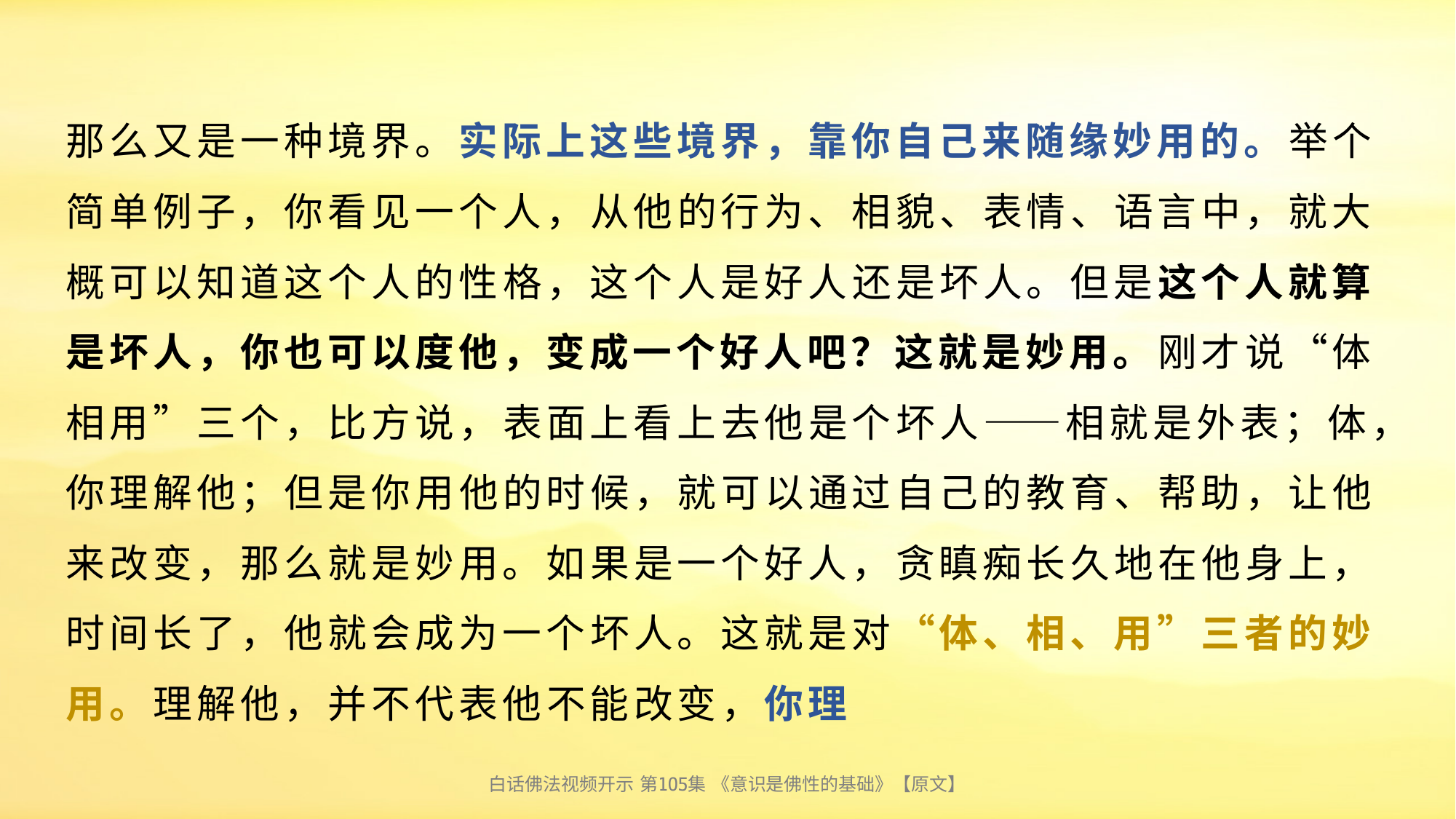

# 那么又是一种境界。实际上这些境界，靠你自己来随缘妙用的。举个简单例子，你看见一个人，从他的行为、相貌、表情、语言中，就大概可以知道这个人的性格，这个人是好人还是坏人。但是这个人就算是坏人，你也可以度他，变成一个好人吧？这就是妙用。刚才说“体相用”三个，比方说，表面上看上去他是个坏人——相就是外表；体，你理解他；但是你用他的时候，就可以通过自己的教育、帮助，让他来改变，那么就是妙用。如果是一个好人，贪瞋痴长久地在他身上，时间长了，他就会成为一个坏人。这就是对“体、相、用”三者的妙用。理解他，并不代表他不能改变，你理
白话佛法视频开示 第105集 《意识是佛性的基础》【原文】